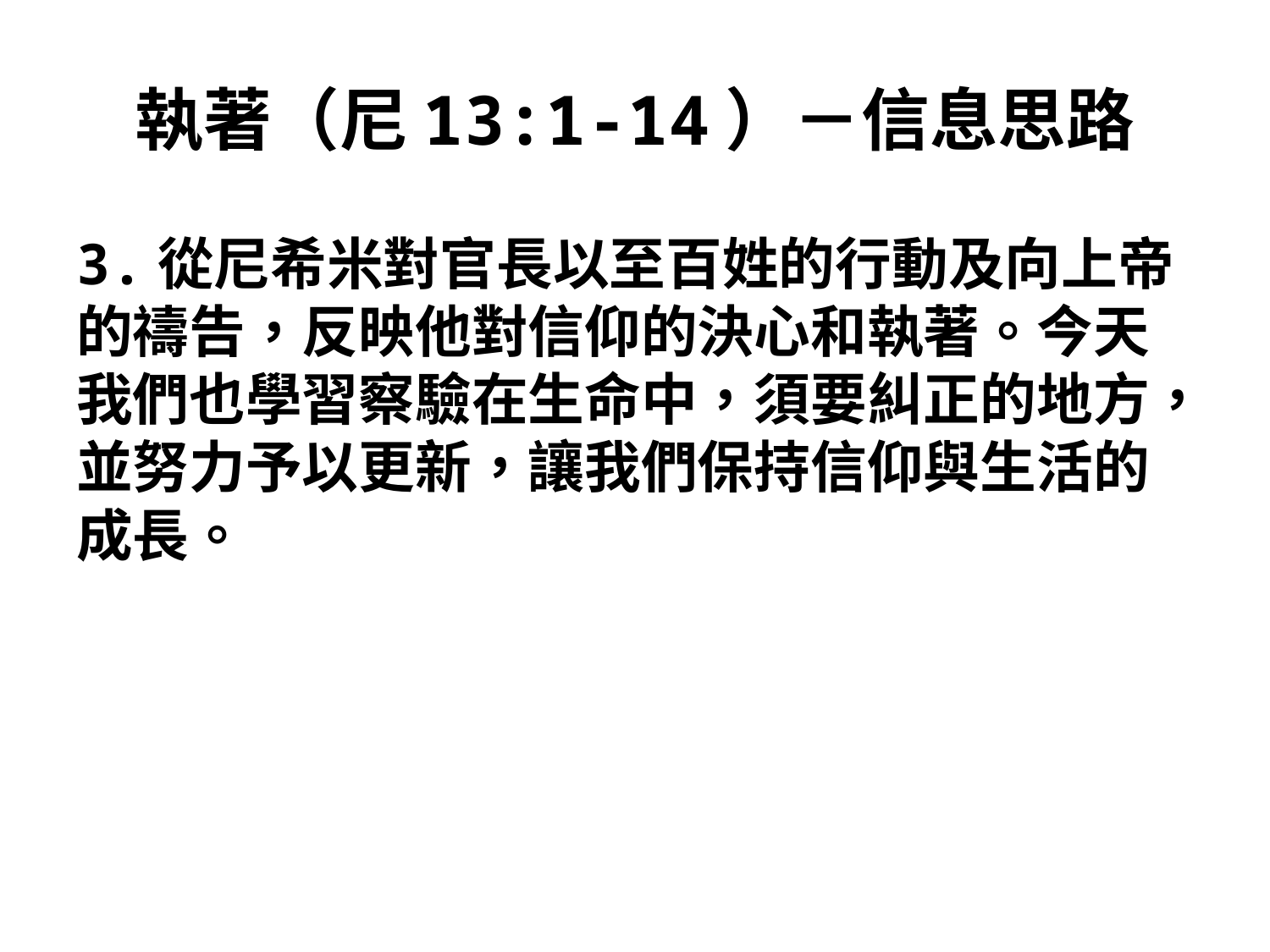

# 執著（尼13:1-14）－信息思路
3.從尼希米對官長以至百姓的行動及向上帝的禱告，反映他對信仰的決心和執著。今天我們也學習察驗在生命中，須要糾正的地方，並努力予以更新，讓我們保持信仰與生活的成長。